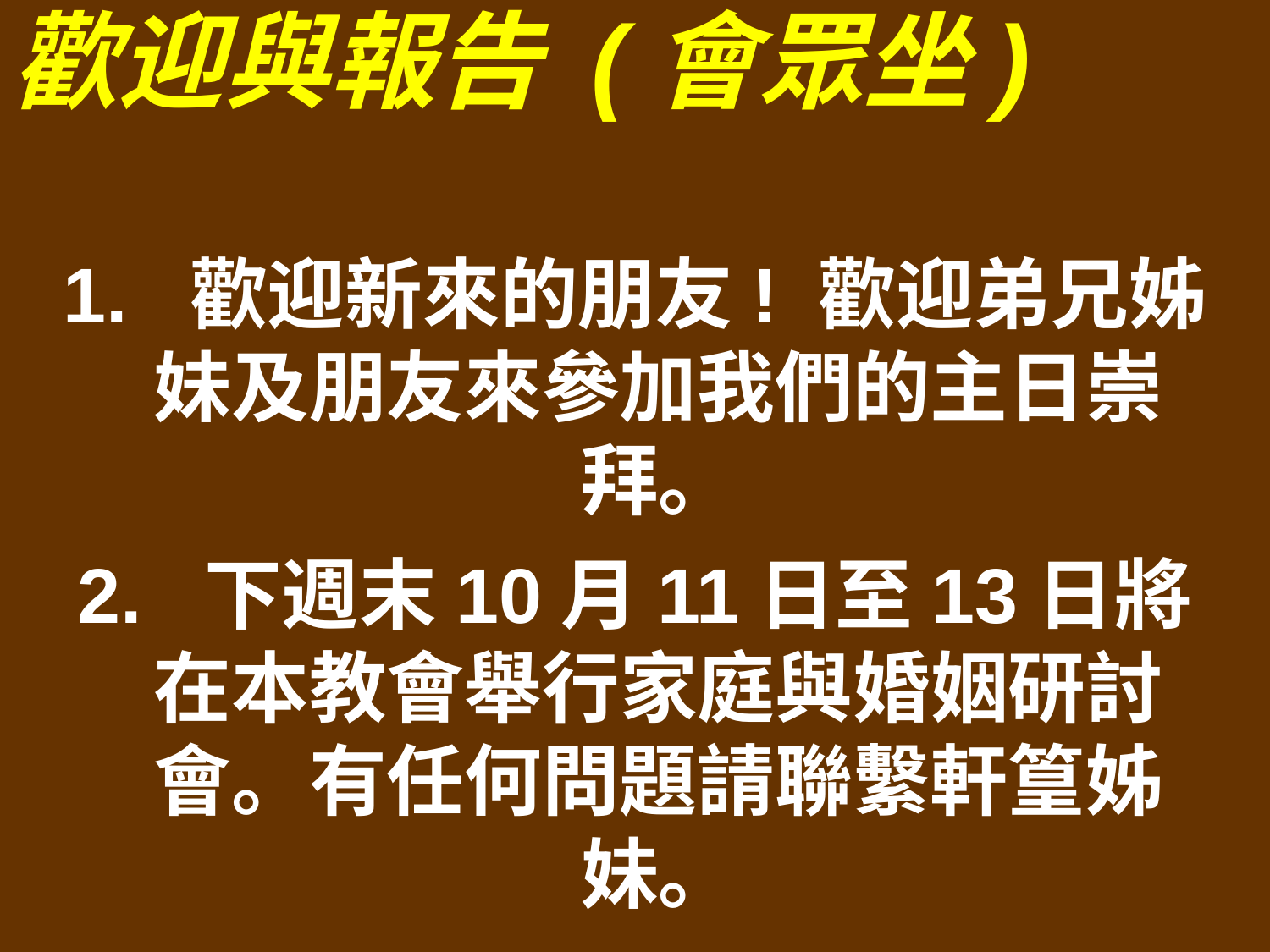

歡迎與報告 (會眾坐)

1.  歡迎新來的朋友! 歡迎弟兄姊妹及朋友來參加我們的主日崇拜。
2.  下週末10月11日至13日將在本教會舉行家庭與婚姻研討會。有任何問題請聯繫軒篁姊妹。